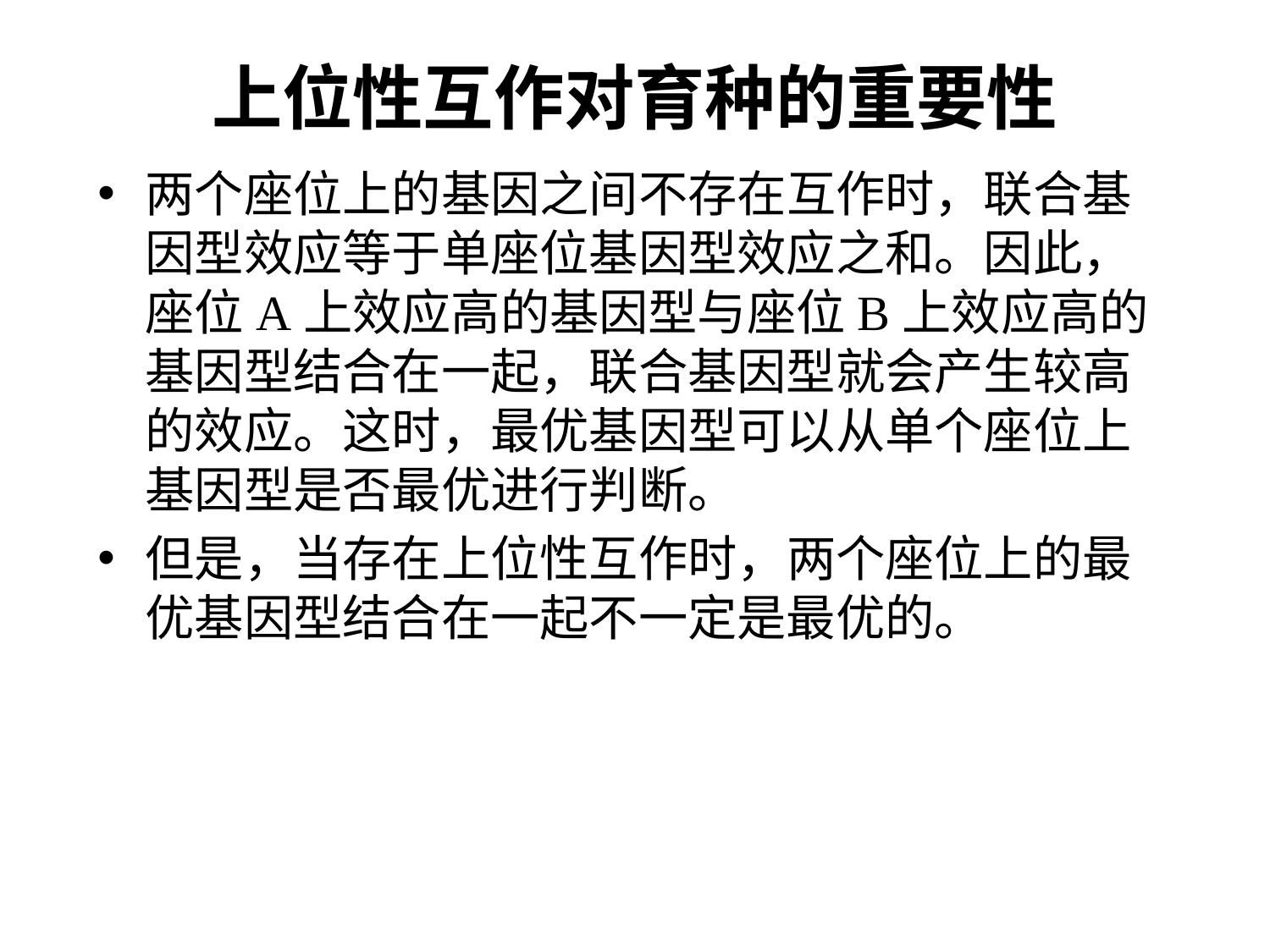

# 上位性互作对育种的重要性
两个座位上的基因之间不存在互作时，联合基因型效应等于单座位基因型效应之和。因此，座位A上效应高的基因型与座位B上效应高的基因型结合在一起，联合基因型就会产生较高的效应。这时，最优基因型可以从单个座位上基因型是否最优进行判断。
但是，当存在上位性互作时，两个座位上的最优基因型结合在一起不一定是最优的。